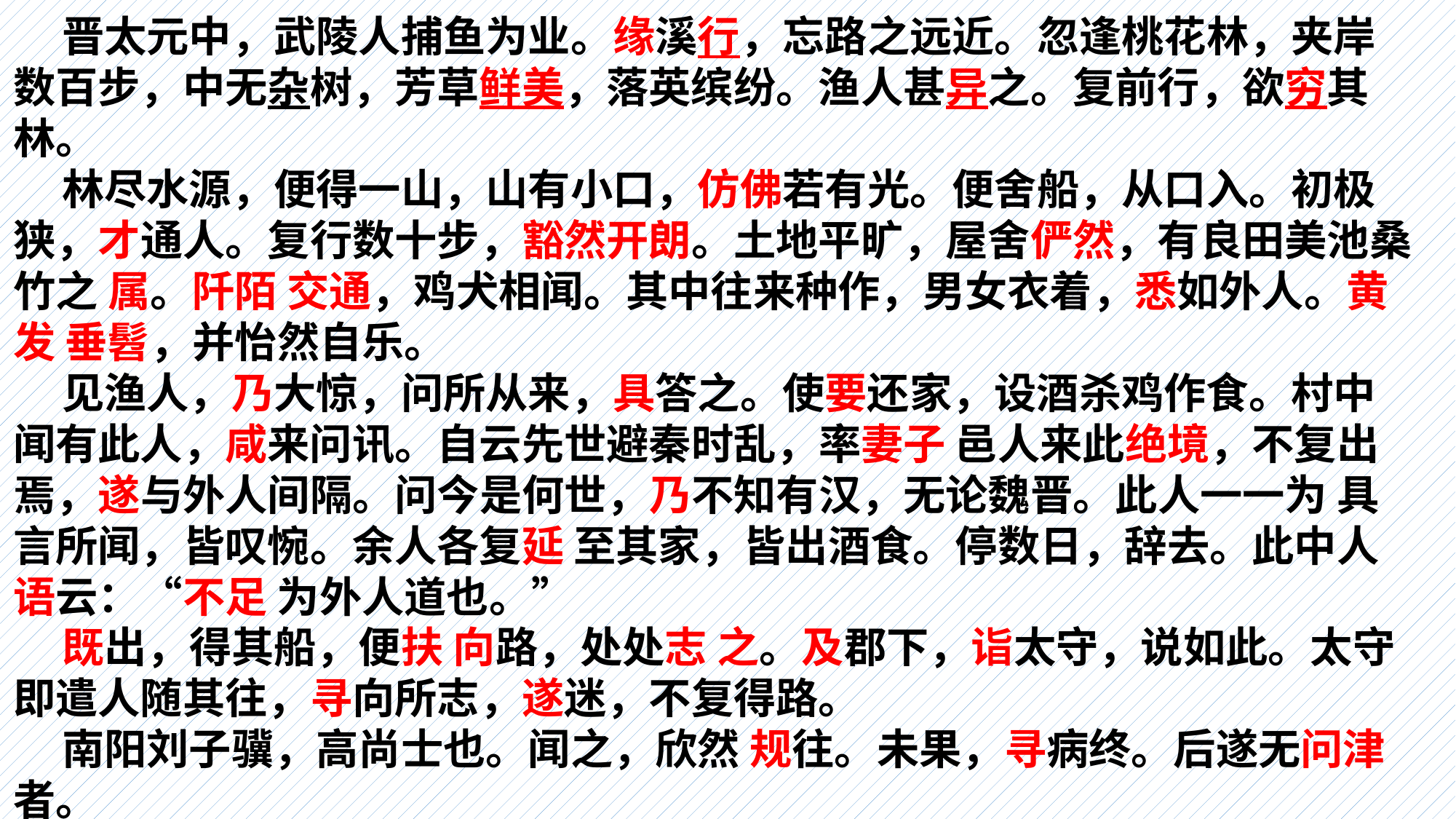

晋太元中，武陵人捕鱼为业。缘溪行，忘路之远近。忽逢桃花林，夹岸数百步，中无杂树，芳草鲜美，落英缤纷。渔人甚异之。复前行，欲穷其林。    林尽水源，便得一山，山有小口，仿佛若有光。便舍船，从口入。初极狭，才通人。复行数十步，豁然开朗。土地平旷，屋舍俨然，有良田美池桑竹之 属。阡陌 交通，鸡犬相闻。其中往来种作，男女衣着，悉如外人。黄发 垂髫，并怡然自乐。    见渔人，乃大惊，问所从来，具答之。使要还家，设酒杀鸡作食。村中闻有此人，咸来问讯。自云先世避秦时乱，率妻子 邑人来此绝境，不复出焉，遂与外人间隔。问今是何世，乃不知有汉，无论魏晋。此人一一为 具言所闻，皆叹惋。余人各复延 至其家，皆出酒食。停数日，辞去。此中人语云：“不足 为外人道也。”    既出，得其船，便扶 向路，处处志 之。及郡下，诣太守，说如此。太守即遣人随其往，寻向所志，遂迷，不复得路。    南阳刘子骥，高尚士也。闻之，欣然 规往。未果，寻病终。后遂无问津者。